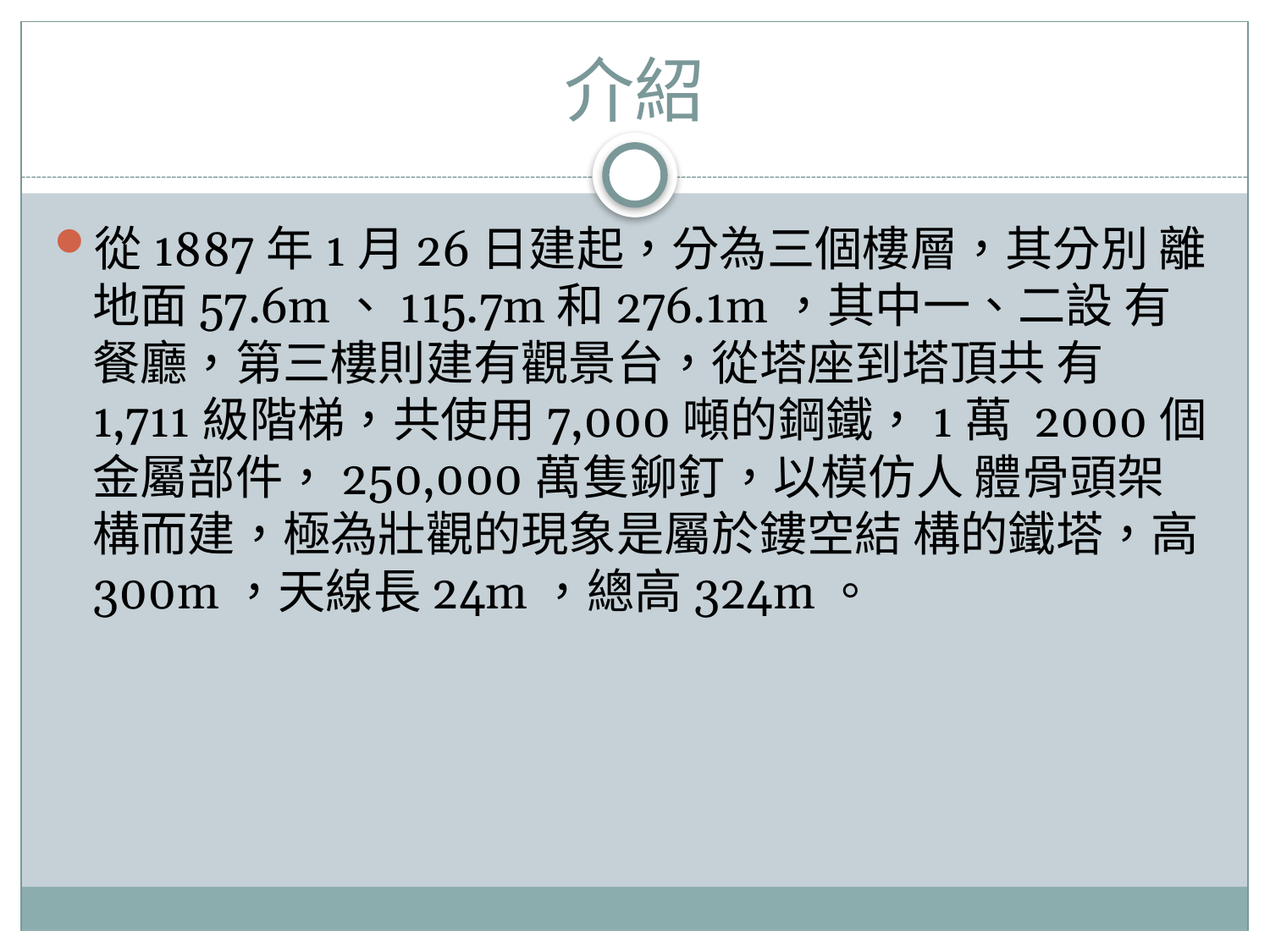

# 介紹
從1887年1月26日建起，分為三個樓層，其分別 離地面57.6m、115.7m和276.1m，其中一、二設 有餐廳，第三樓則建有觀景台，從塔座到塔頂共 有1,711級階梯，共使用7,000噸的鋼鐵，1萬 2000個金屬部件，250,000萬隻鉚釘，以模仿人 體骨頭架構而建，極為壯觀的現象是屬於鏤空結 構的鐵塔，高300m，天線長24m，總高324m。